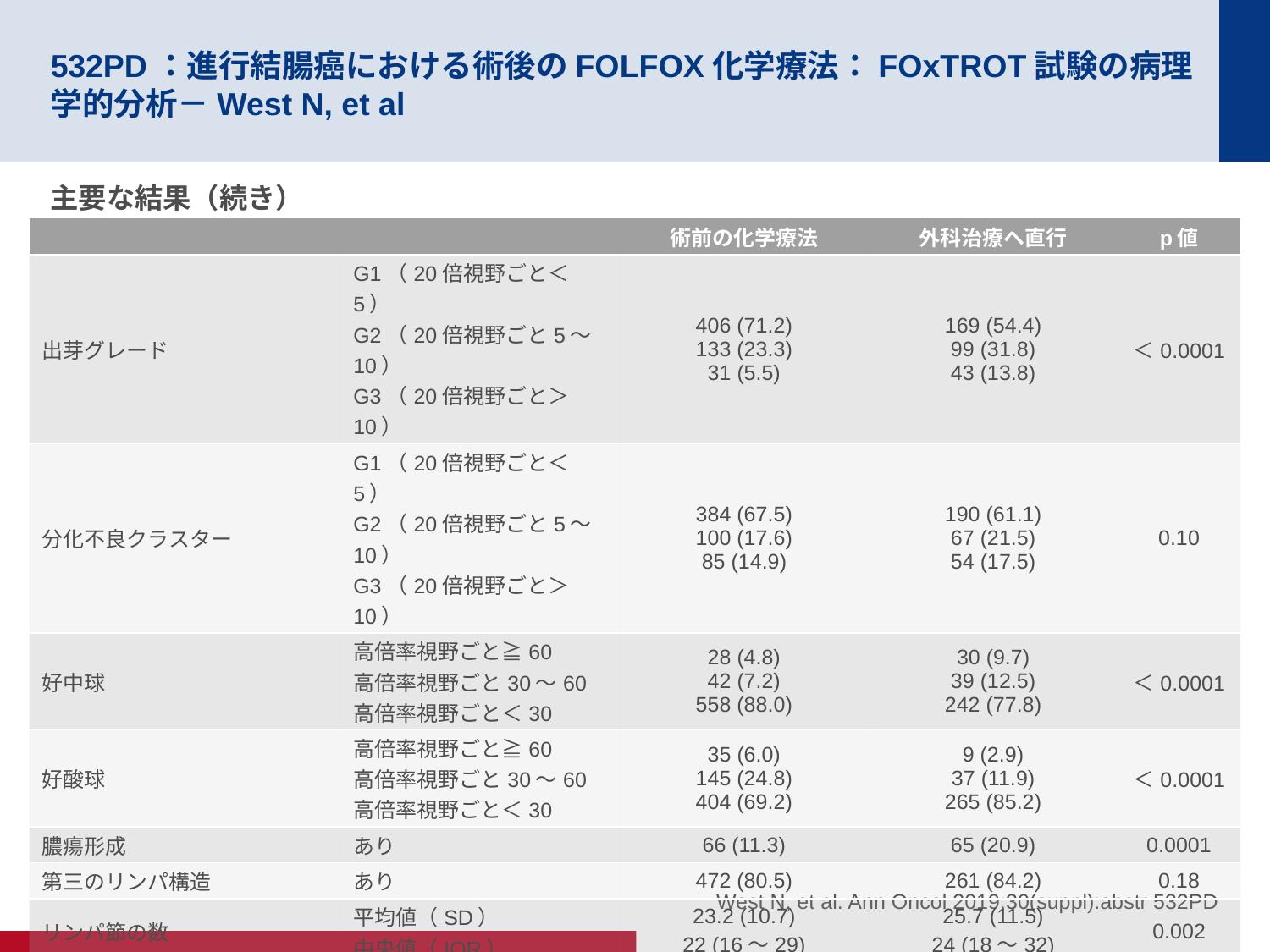

# 532PD：進行結腸癌における術後のFOLFOX化学療法：FOxTROT試験の病理学的分析－West N, et al
主要な結果（続き）
|  |  | 術前の化学療法 | 外科治療へ直行 | p値 |
| --- | --- | --- | --- | --- |
| 出芽グレード | G1（20倍視野ごと＜5） G2（20倍視野ごと5～10） G3（20倍視野ごと＞10） | 406 (71.2) 133 (23.3) 31 (5.5) | 169 (54.4) 99 (31.8) 43 (13.8) | ＜0.0001 |
| 分化不良クラスター | G1（20倍視野ごと＜5） G2（20倍視野ごと5～10） G3（20倍視野ごと＞10） | 384 (67.5) 100 (17.6) 85 (14.9) | 190 (61.1) 67 (21.5) 54 (17.5) | 0.10 |
| 好中球 | 高倍率視野ごと≧60 高倍率視野ごと30～60 高倍率視野ごと＜30 | 28 (4.8) 42 (7.2) 558 (88.0) | 30 (9.7) 39 (12.5) 242 (77.8) | ＜0.0001 |
| 好酸球 | 高倍率視野ごと≧60 高倍率視野ごと30～60 高倍率視野ごと＜30 | 35 (6.0) 145 (24.8) 404 (69.2) | 9 (2.9) 37 (11.9) 265 (85.2) | ＜0.0001 |
| 膿瘍形成 | あり | 66 (11.3) | 65 (20.9) | 0.0001 |
| 第三のリンパ構造 | あり | 472 (80.5) | 261 (84.2) | 0.18 |
| リンパ節の数 | 平均値（SD） 中央値（IQR） | 23.2 (10.7) 22 (16～29) | 25.7 (11.5) 24 (18～32) | 0.002 |
| 転移性リンパ節の腫瘍部位の平均 (mm2) | 平均値（SD） 中央値（IQR） | 4.6 (3.1) 3.9 (2.5～6.4) | 5.9 (4.8) 5.4 (3.9～7.1) | 0.003 |
West N, et al. Ann Oncol 2019;30(suppl):abstr 532PD